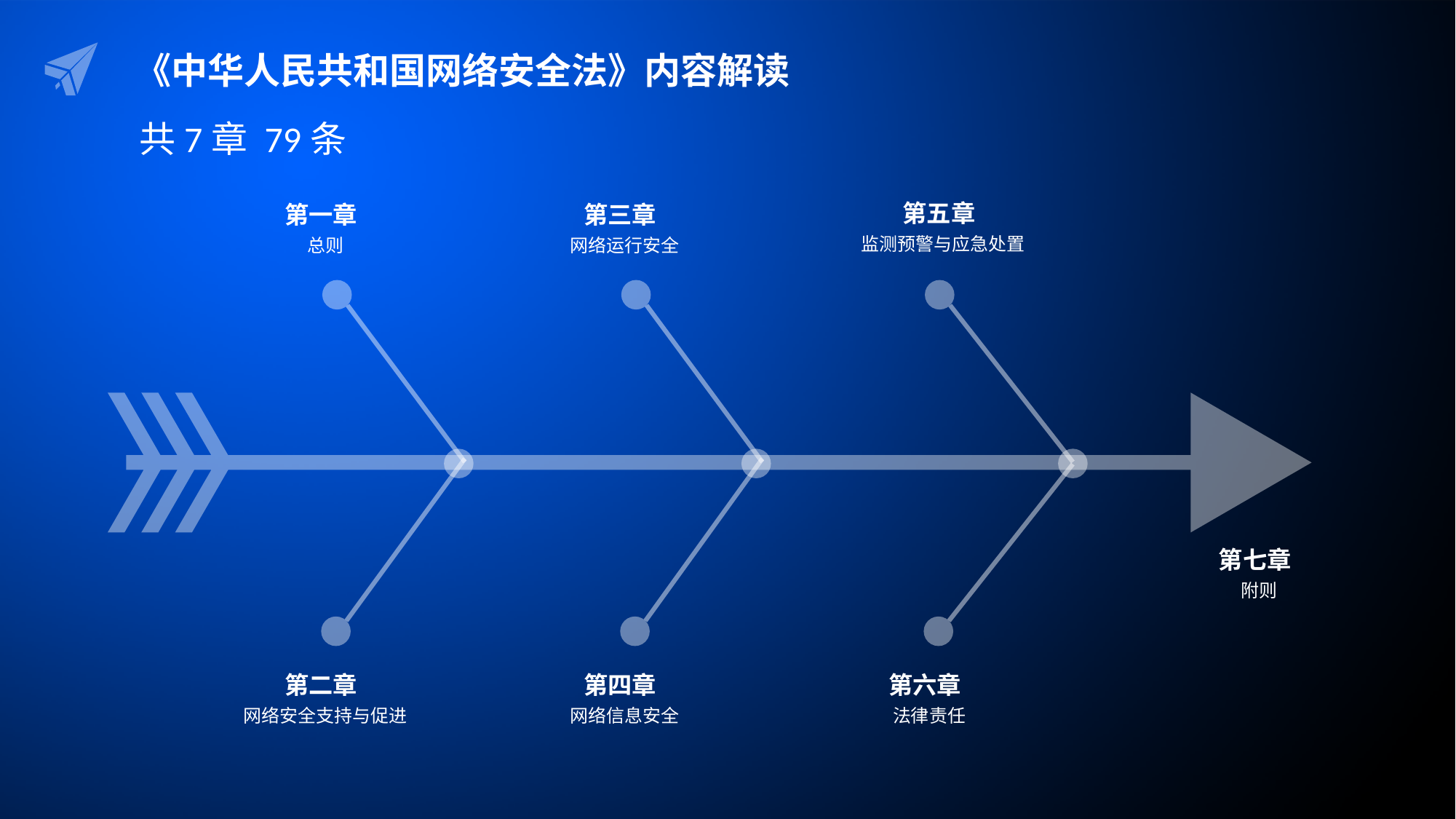

《中华人民共和国网络安全法》内容解读

共7章 79条
第五章
第一章
第三章
监测预警与应急处置
总则
网络运行安全

第七章
附则

第二章
第四章
第六章
网络安全支持与促进
网络信息安全
法律责任